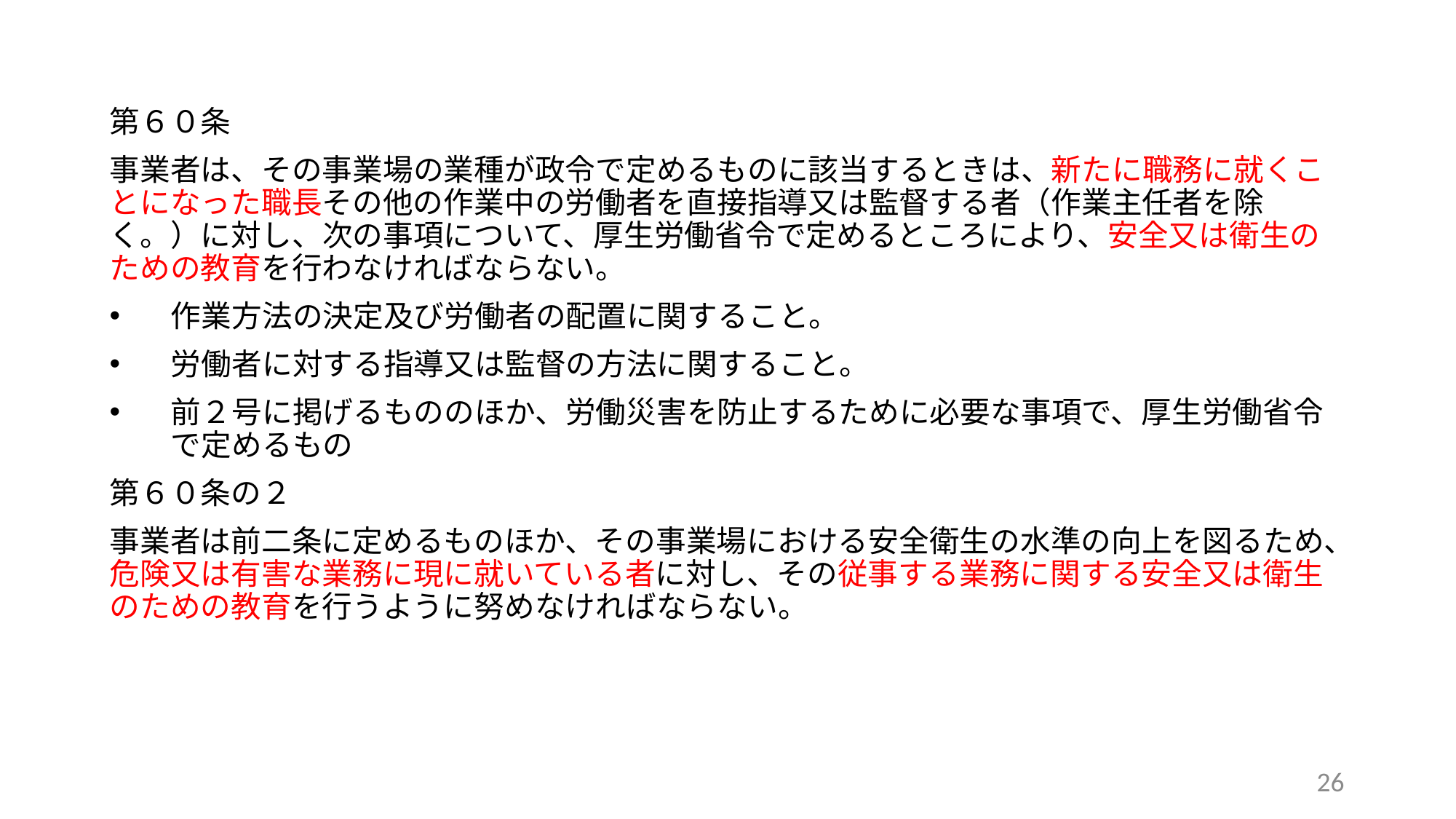

第６０条
事業者は、その事業場の業種が政令で定めるものに該当するときは、新たに職務に就くことになった職長その他の作業中の労働者を直接指導又は監督する者（作業主任者を除く。）に対し、次の事項について、厚生労働省令で定めるところにより、安全又は衛生のための教育を行わなければならない。
作業方法の決定及び労働者の配置に関すること。
労働者に対する指導又は監督の方法に関すること。
前２号に掲げるもののほか、労働災害を防止するために必要な事項で、厚生労働省令で定めるもの
第６０条の２
事業者は前二条に定めるものほか、その事業場における安全衛生の水準の向上を図るため、危険又は有害な業務に現に就いている者に対し、その従事する業務に関する安全又は衛生のための教育を行うように努めなければならない。

26